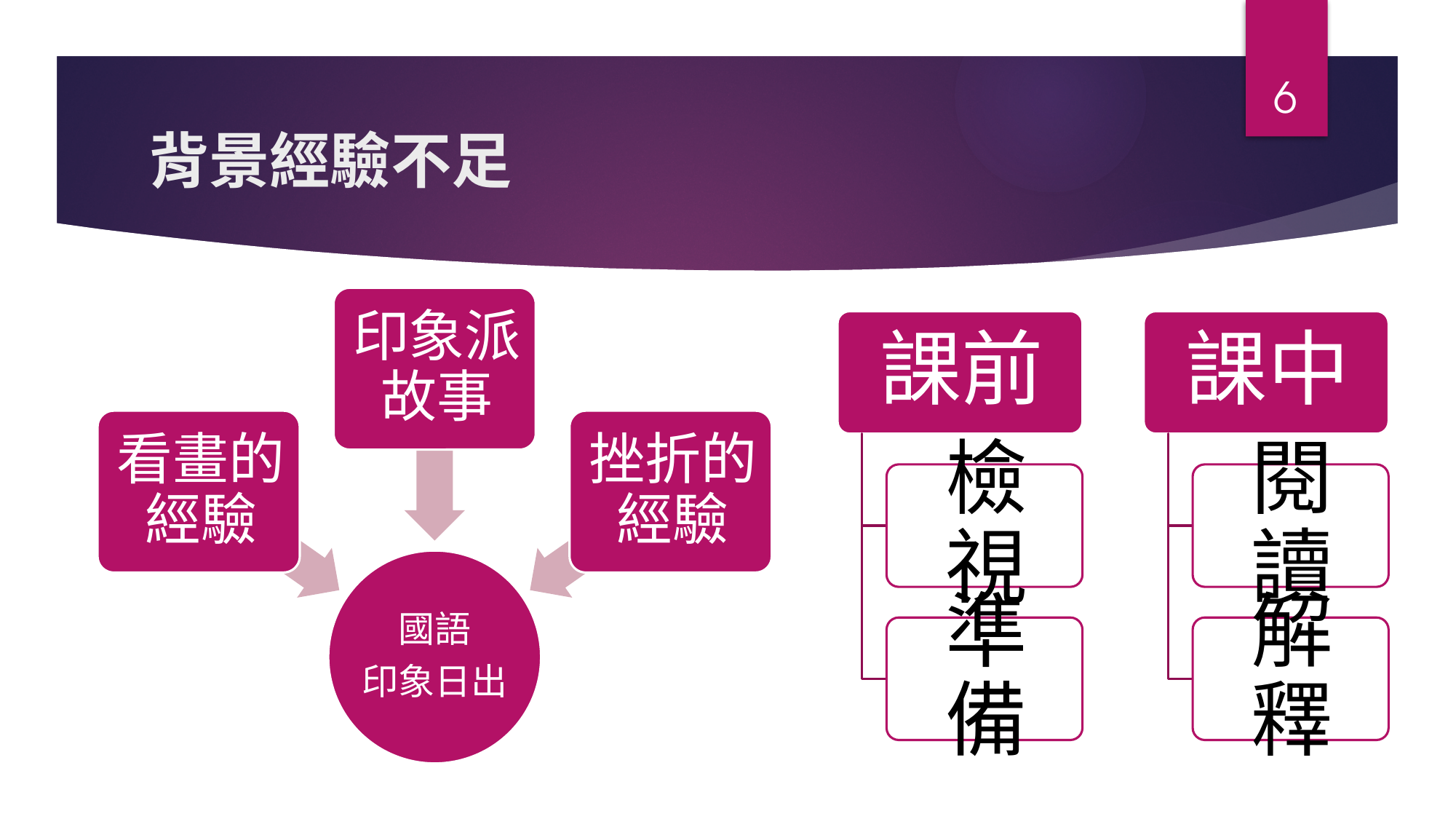

6
# 背景經驗不足
國語
印象日出
看畫的經驗
印象派故事
挫折的經驗
課前
檢視
準備
課中
閱讀
解釋